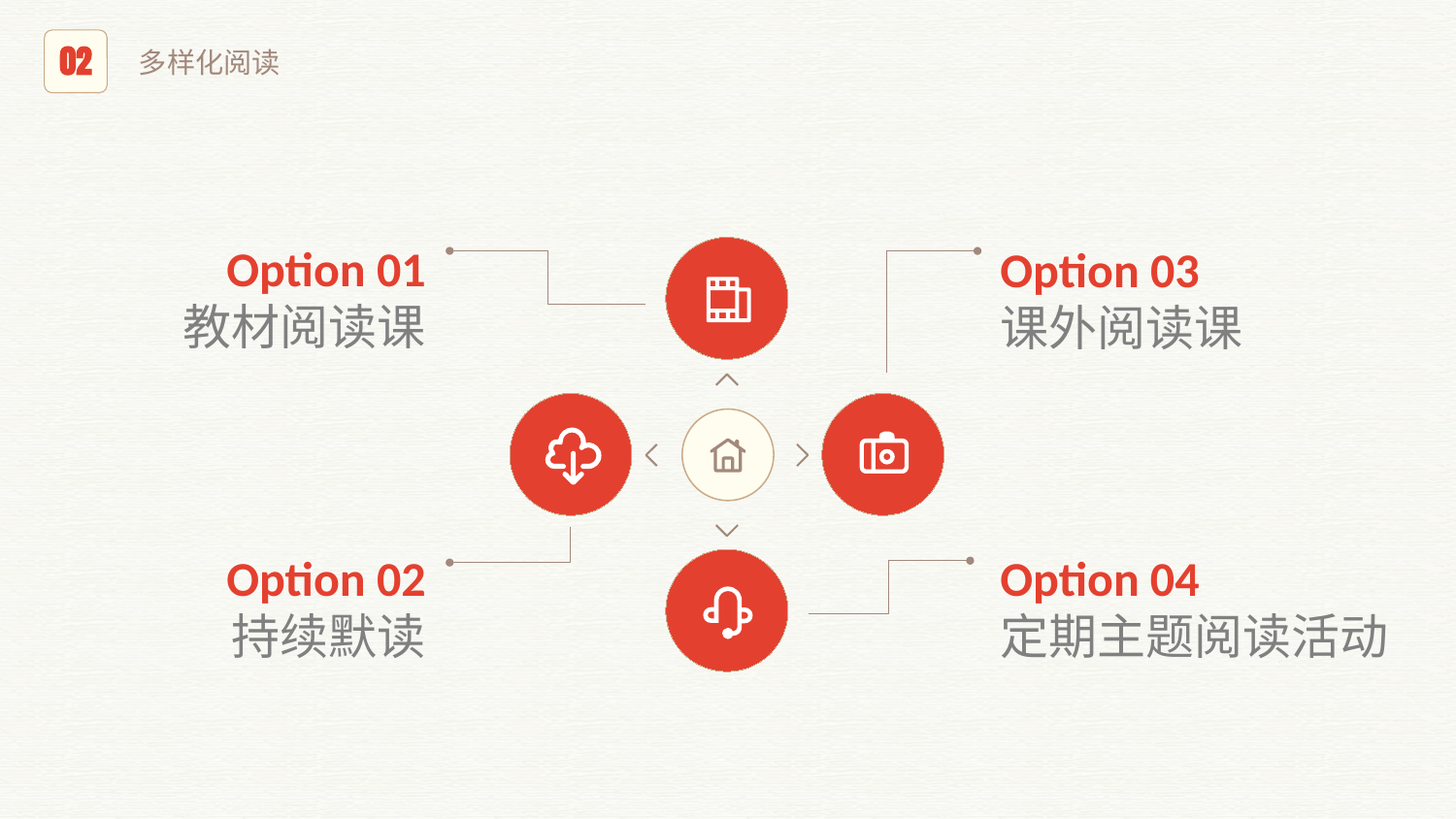

02
多样化阅读

Option 01
教材阅读课
Option 03
课外阅读课

Option 02
持续默读
Option 04
定期主题阅读活动